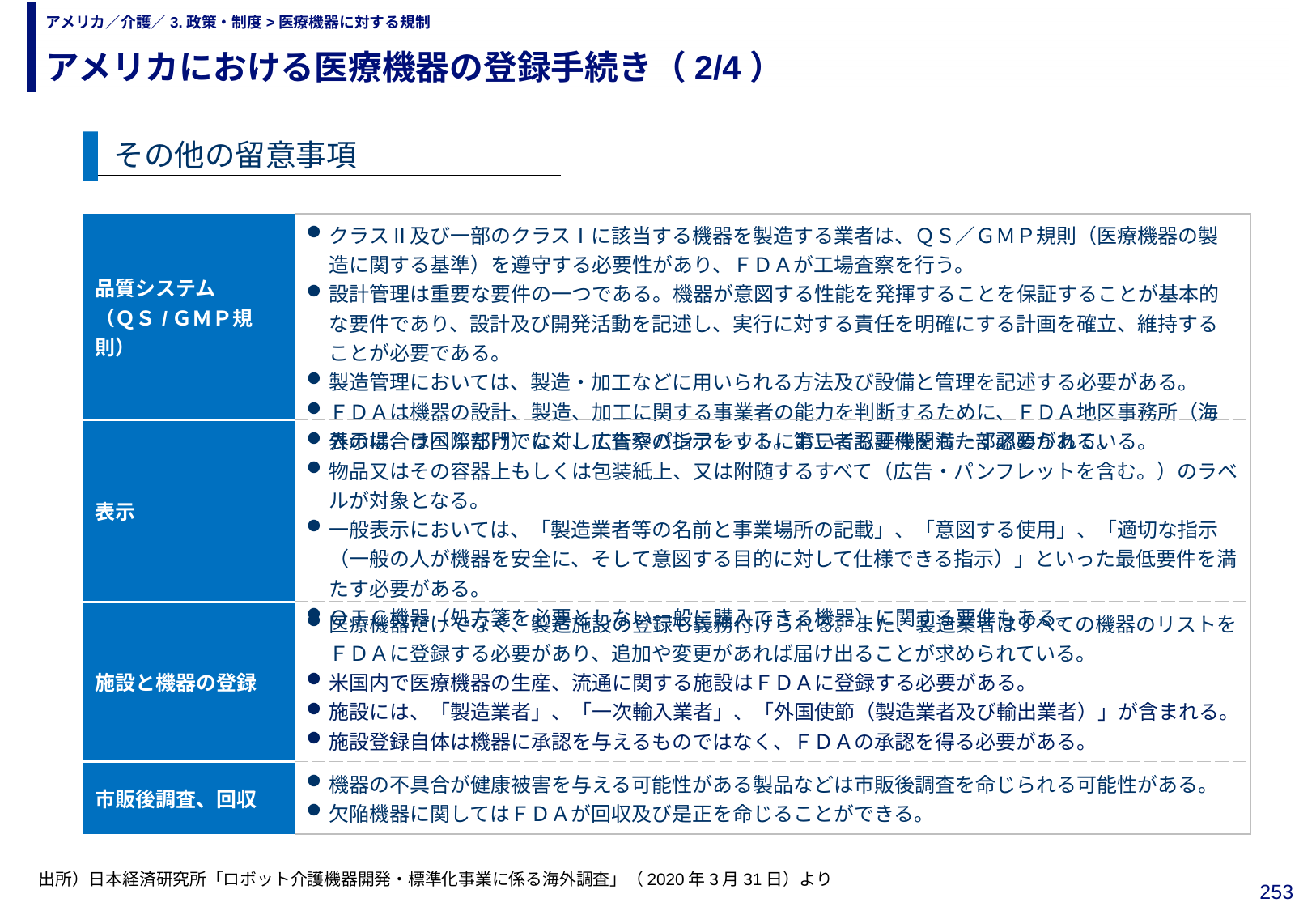

アメリカにおける医療機器の登録手続き（2/4）
# アメリカ／介護／3.政策・制度>医療機器に対する規制
その他の留意事項

| 品質システム （ＱＳ/ＧＭＰ規則） | クラスⅡ及び一部のクラスⅠに該当する機器を製造する業者は、ＱＳ／ＧＭＰ規則（医療機器の製造に関する基準）を遵守する必要性があり、ＦＤＡが工場査察を行う。 設計管理は重要な要件の一つである。機器が意図する性能を発揮することを保証することが基本的な要件であり、設計及び開発活動を記述し、実行に対する責任を明確にする計画を確立、維持することが必要である。 製造管理においては、製造・加工などに用いられる方法及び設備と管理を記述する必要がある。 ＦＤＡは機器の設計、製造、加工に関する事業者の能力を判断するために、ＦＤＡ地区事務所（海外の場合は国際部門）に対して査察の指示をする。第三者認証機関も一部認められている。 |
| --- | --- |
| 表示 | 表示は、ラベルだけでなく、広告やパンフレットにおいても要件を満たす必要がある。 物品又はその容器上もしくは包装紙上、又は附随するすべて（広告・パンフレットを含む。）のラベルが対象となる。 一般表示においては、「製造業者等の名前と事業場所の記載」、「意図する使用」、「適切な指示（一般の人が機器を安全に、そして意図する目的に対して仕様できる指示）」といった最低要件を満たす必要がある。 ＯＴＣ機器（処方箋を必要としない一般に購入できる機器）に関する要件もある。 |
| 施設と機器の登録 | 医療機器だけでなく、製造施設の登録も義務付けられる。また、製造業者はすべての機器のリストをＦＤＡに登録する必要があり、追加や変更があれば届け出ることが求められている。 米国内で医療機器の生産、流通に関する施設はＦＤＡに登録する必要がある。 施設には、「製造業者」、「一次輸入業者」、「外国使節（製造業者及び輸出業者）」が含まれる。 施設登録自体は機器に承認を与えるものではなく、ＦＤＡの承認を得る必要がある。 |
| 市販後調査、回収 | 機器の不具合が健康被害を与える可能性がある製品などは市販後調査を命じられる可能性がある。 欠陥機器に関してはＦＤＡが回収及び是正を命じることができる。 |
出所）日本経済研究所「ロボット介護機器開発・標準化事業に係る海外調査」（2020年3月31日）より